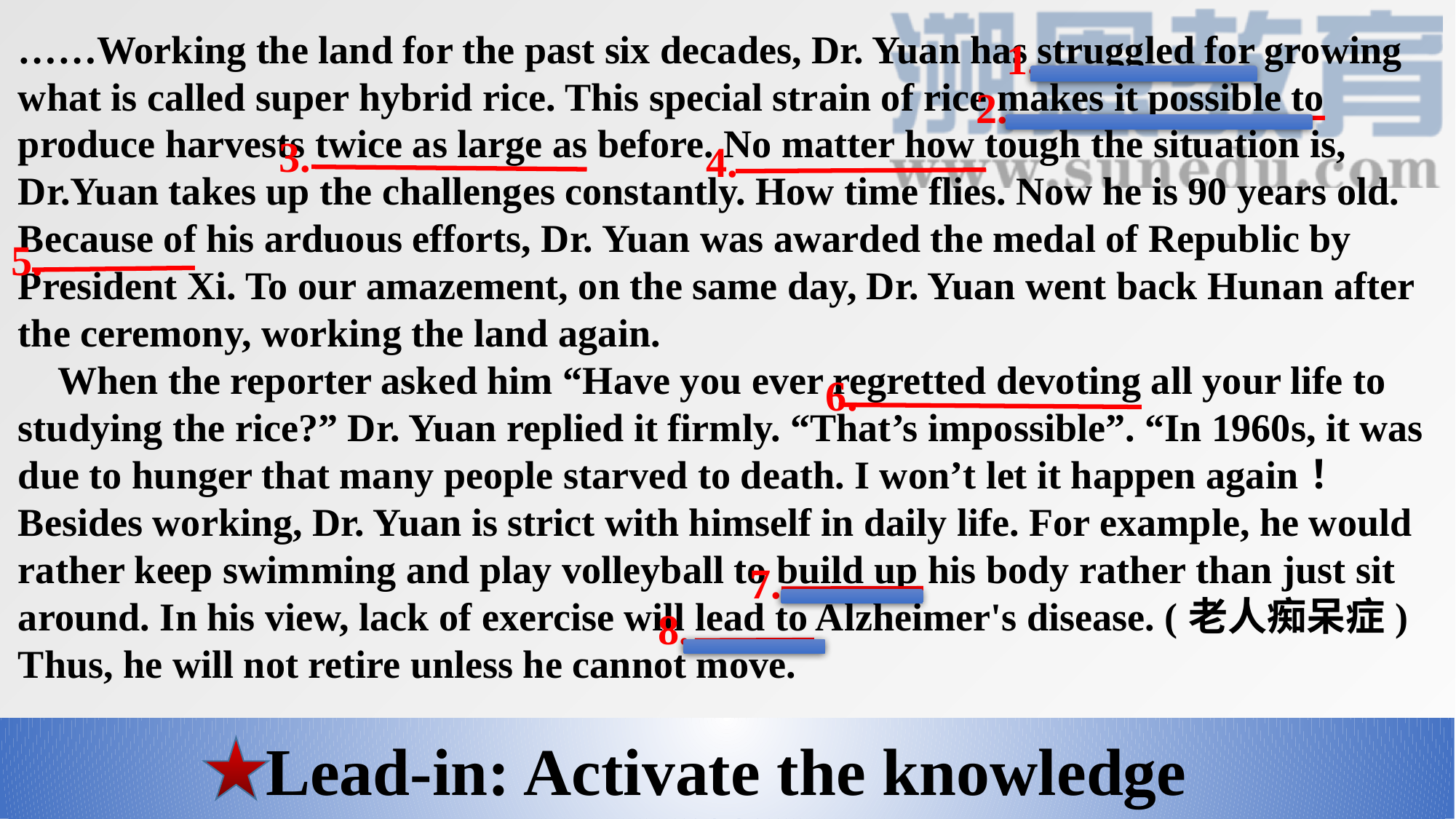

……Working the land for the past six decades, Dr. Yuan has struggled for growing what is called super hybrid rice. This special strain of rice makes it possible to produce harvests twice as large as before. No matter how tough the situation is, Dr.Yuan takes up the challenges constantly. How time flies. Now he is 90 years old. Because of his arduous efforts, Dr. Yuan was awarded the medal of Republic by President Xi. To our amazement, on the same day, Dr. Yuan went back Hunan after the ceremony, working the land again.
    When the reporter asked him “Have you ever regretted devoting all your life to studying the rice?” Dr. Yuan replied it firmly. “That’s impossible”. “In 1960s, it was due to hunger that many people starved to death. I won’t let it happen again！Besides working, Dr. Yuan is strict with himself in daily life. For example, he would rather keep swimming and play volleyball to build up his body rather than just sit around. In his view, lack of exercise will lead to Alzheimer's disease. (老人痴呆症) Thus, he will not retire unless he cannot move.
1.

2.

3.
4.
5.

6.
7.

8.

Lead-in: Activate the knowledge